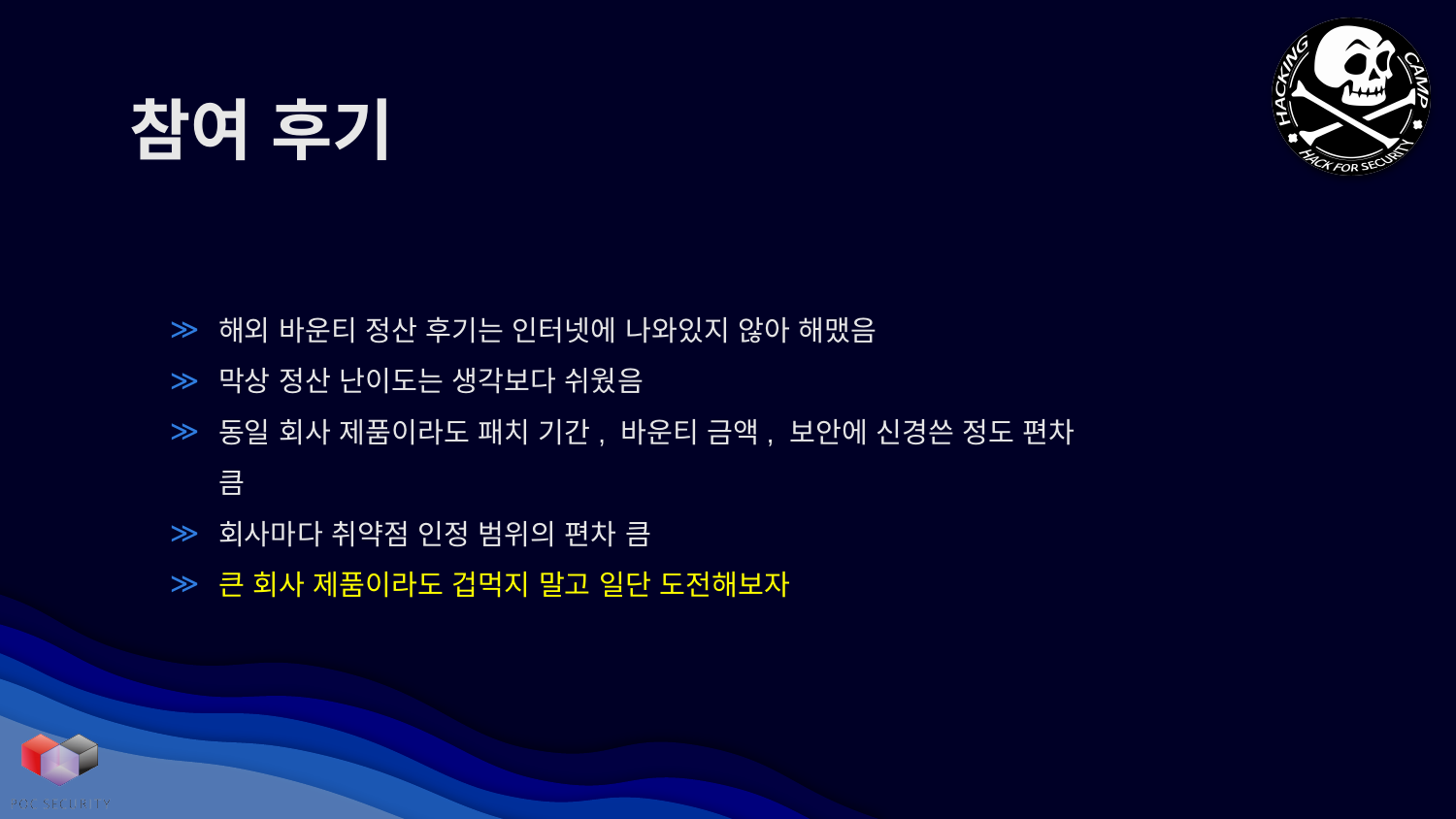

# 참여 후기

해외 바운티 정산 후기는 인터넷에 나와있지 않아 해맸음
막상 정산 난이도는 생각보다 쉬웠음
동일 회사 제품이라도 패치 기간, 바운티 금액, 보안에 신경쓴 정도 편차 큼
회사마다 취약점 인정 범위의 편차 큼
큰 회사 제품이라도 겁먹지 말고 일단 도전해보자